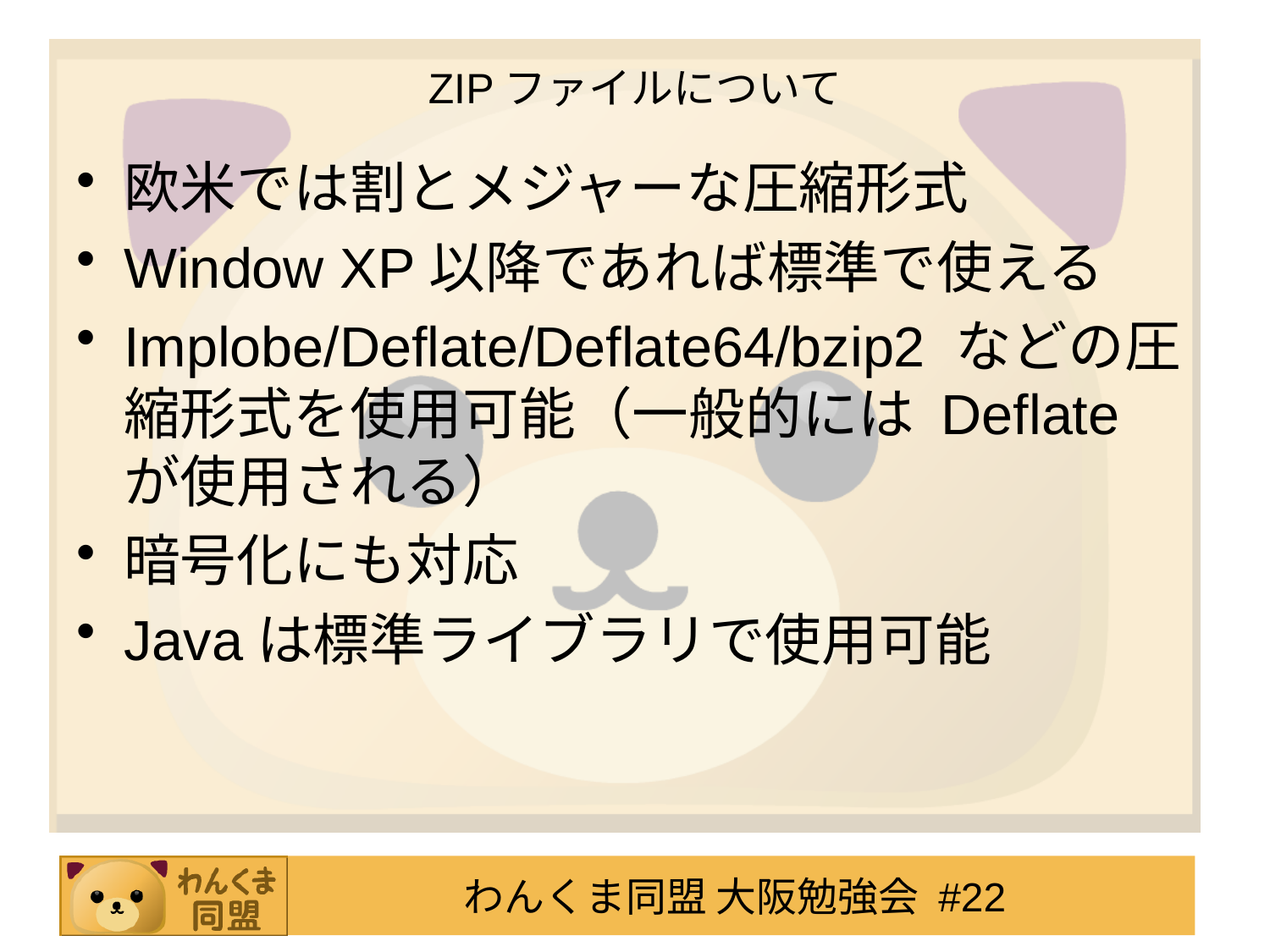

# ZIPファイルについて
欧米では割とメジャーな圧縮形式
Window XP以降であれば標準で使える
Implobe/Deflate/Deflate64/bzip2 などの圧縮形式を使用可能（一般的には Deflate が使用される）
暗号化にも対応
Javaは標準ライブラリで使用可能